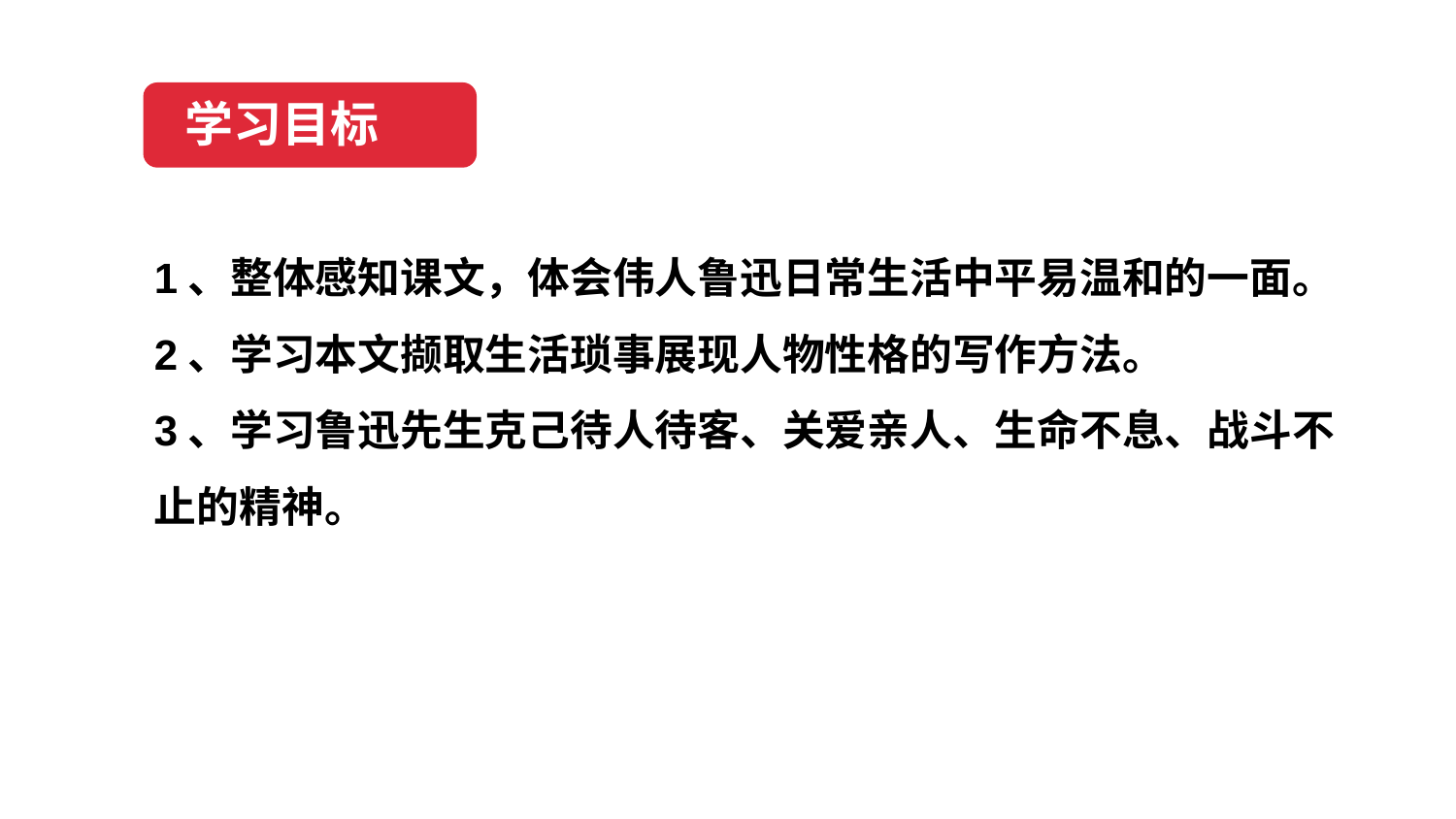

学习目标
1、整体感知课文，体会伟人鲁迅日常生活中平易温和的一面。
2、学习本文撷取生活琐事展现人物性格的写作方法。
3、学习鲁迅先生克己待人待客、关爱亲人、生命不息、战斗不止的精神。